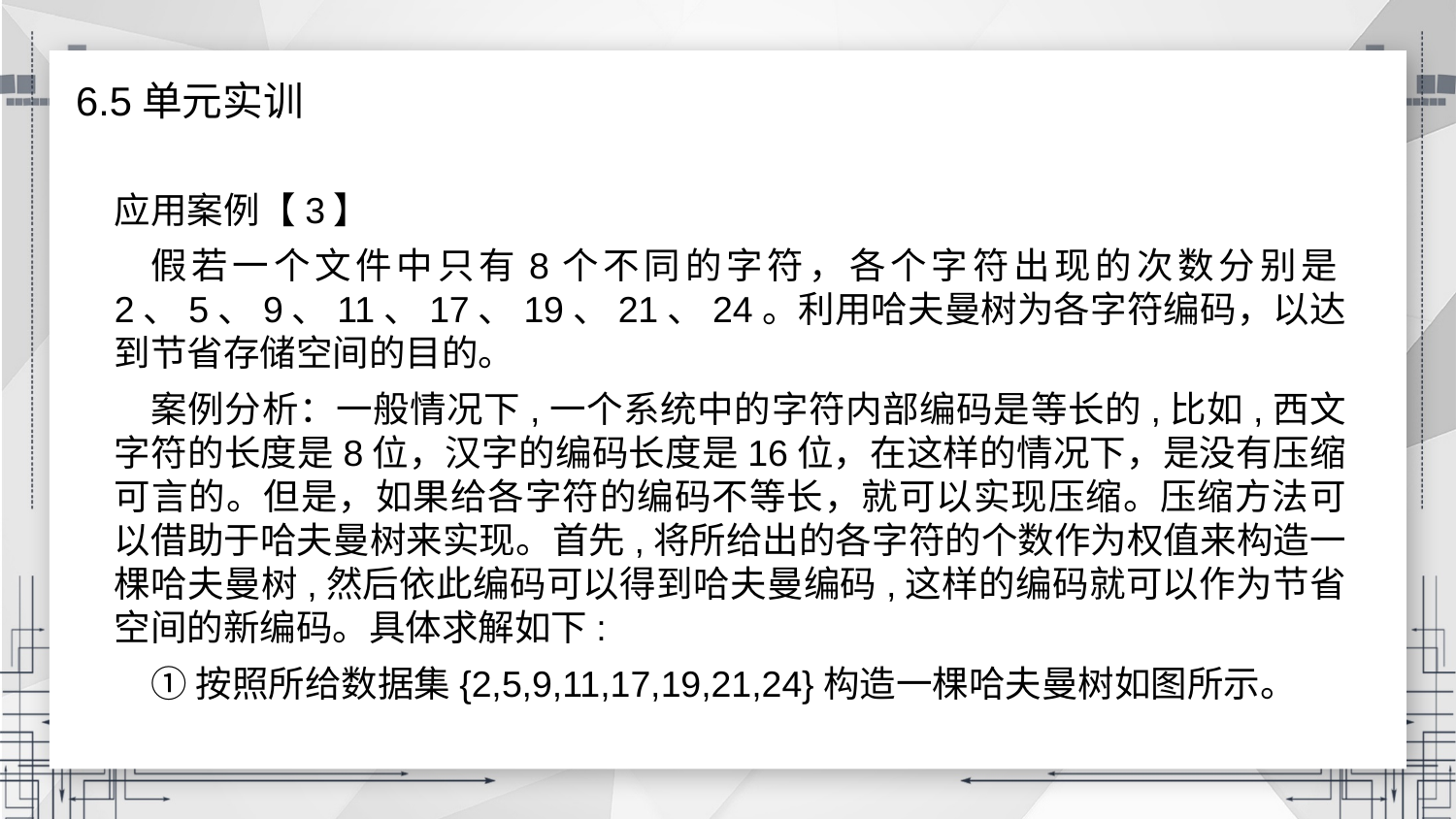

6.5单元实训
应用案例【3】
假若一个文件中只有8个不同的字符，各个字符出现的次数分别是2、5、9、11、17、19、21、24。利用哈夫曼树为各字符编码，以达到节省存储空间的目的。
案例分析：一般情况下,一个系统中的字符内部编码是等长的,比如,西文字符的长度是8位，汉字的编码长度是16位，在这样的情况下，是没有压缩可言的。但是，如果给各字符的编码不等长，就可以实现压缩。压缩方法可以借助于哈夫曼树来实现。首先,将所给出的各字符的个数作为权值来构造一棵哈夫曼树,然后依此编码可以得到哈夫曼编码,这样的编码就可以作为节省空间的新编码。具体求解如下:
①按照所给数据集{2,5,9,11,17,19,21,24}构造一棵哈夫曼树如图所示。